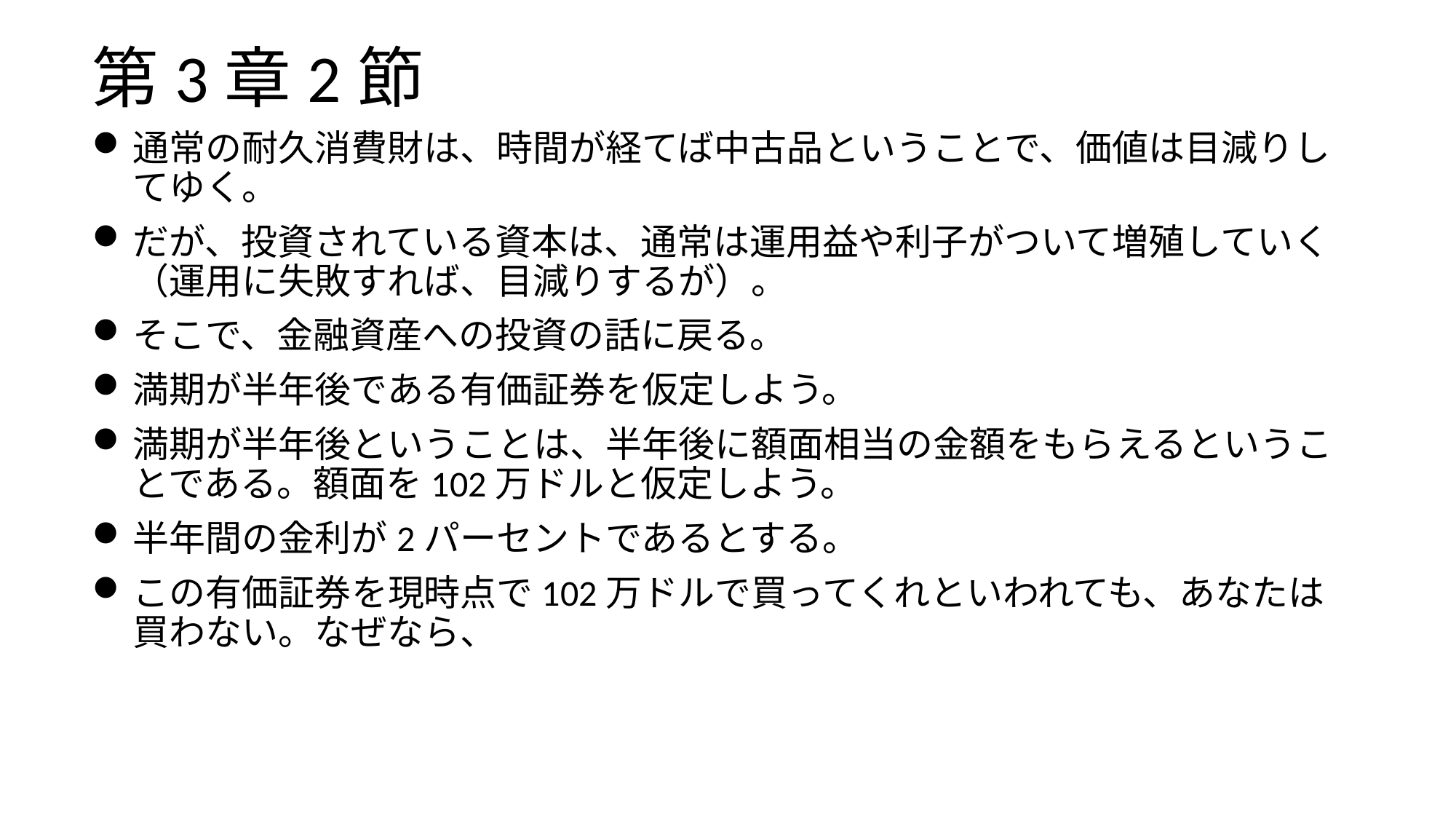

# 第3章2節
通常の耐久消費財は、時間が経てば中古品ということで、価値は目減りしてゆく。
だが、投資されている資本は、通常は運用益や利子がついて増殖していく（運用に失敗すれば、目減りするが）。
そこで、金融資産への投資の話に戻る。
満期が半年後である有価証券を仮定しよう。
満期が半年後ということは、半年後に額面相当の金額をもらえるということである。額面を102万ドルと仮定しよう。
半年間の金利が2パーセントであるとする。
この有価証券を現時点で102万ドルで買ってくれといわれても、あなたは買わない。なぜなら、